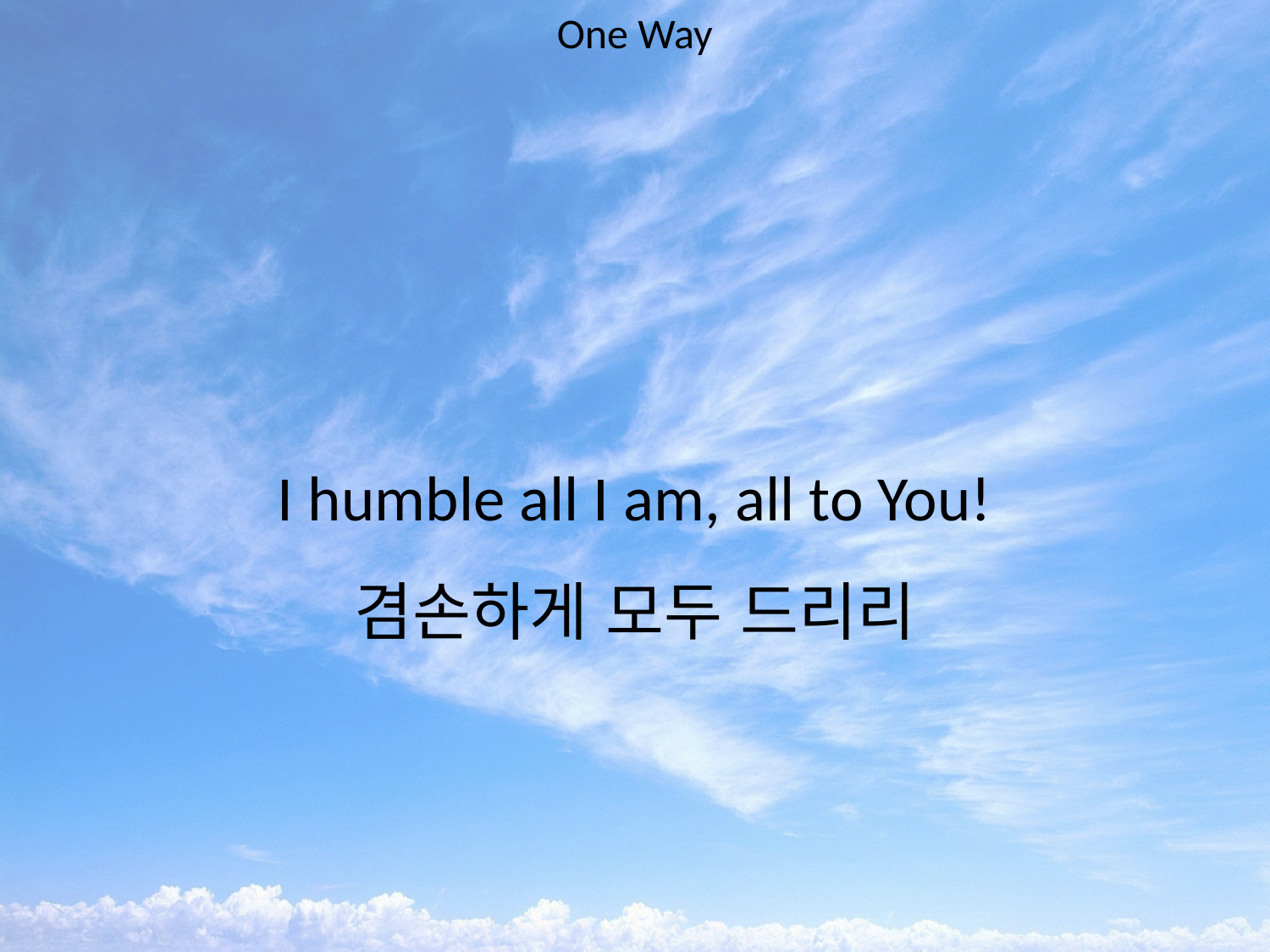

One Way
#
I humble all I am, all to You!
겸손하게 모두 드리리